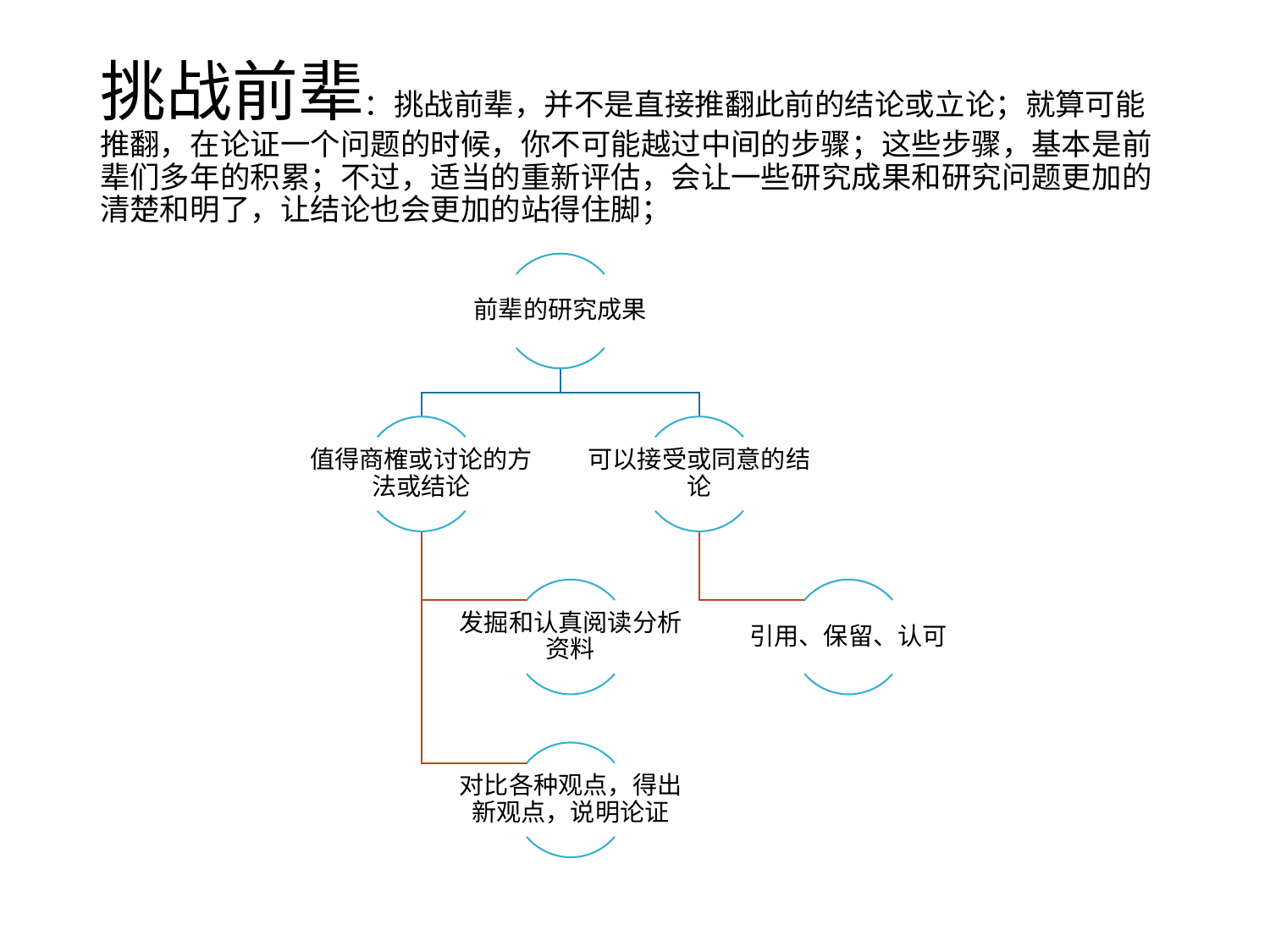

# 挑战前辈：挑战前辈，并不是直接推翻此前的结论或立论；就算可能推翻，在论证一个问题的时候，你不可能越过中间的步骤；这些步骤，基本是前辈们多年的积累；不过，适当的重新评估，会让一些研究成果和研究问题更加的清楚和明了，让结论也会更加的站得住脚；
前辈的研究成果
值得商榷或讨论的方法或结论
发掘和认真阅读分析资料
对比各种观点，得出新观点，说明论证
可以接受或同意的结论
引用、保留、认可